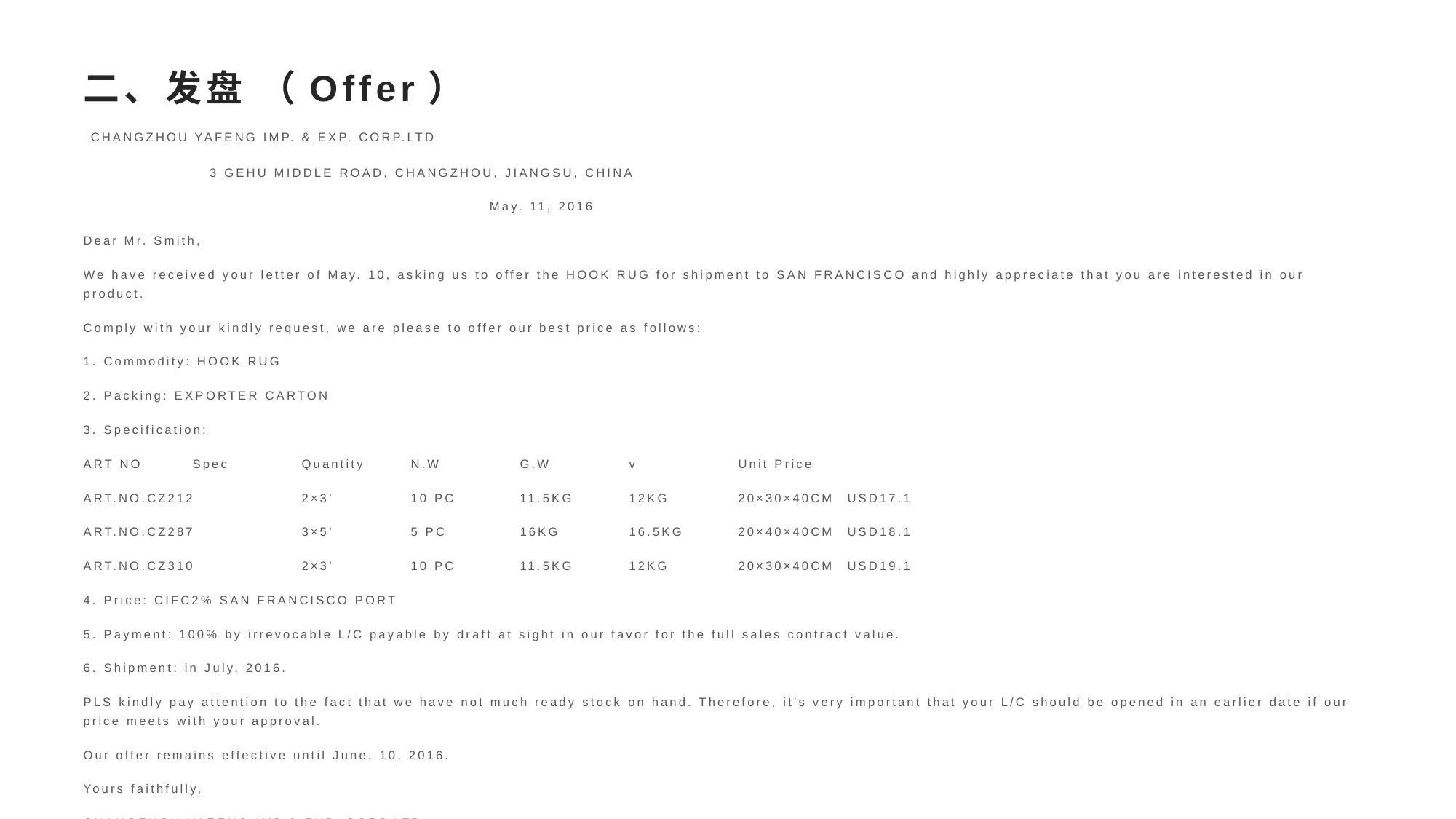

# 二、发盘 （Offer）

 CHANGZHOU YAFENG IMP. & EXP. CORP.LTD
	   3 GEHU MIDDLE ROAD, CHANGZHOU, JIANGSU, CHINA
　　　　　　　　　　　　　　　　　　　　　　                 May. 11, 2016
Dear Mr. Smith,
We have received your letter of May. 10, asking us to offer the HOOK RUG for shipment to SAN FRANCISCO and highly appreciate that you are interested in our product.
Comply with your kindly request, we are please to offer our best price as follows:
1. Commodity: HOOK RUG
2. Packing: EXPORTER CARTON
3. Specification:
ART NO	Spec	Quantity	N.W	G.W	v	Unit Price
ART.NO.CZ212	2×3’	10 PC	11.5KG	12KG	20×30×40CM	USD17.1
ART.NO.CZ287	3×5’	5 PC	16KG	16.5KG	20×40×40CM	USD18.1
ART.NO.CZ310	2×3’	10 PC	11.5KG	12KG	20×30×40CM	USD19.1
4. Price: CIFC2% SAN FRANCISCO PORT
5. Payment: 100% by irrevocable L/C payable by draft at sight in our favor for the full sales contract value.
6. Shipment: in July, 2016.
PLS kindly pay attention to the fact that we have not much ready stock on hand. Therefore, it's very important that your L/C should be opened in an earlier date if our price meets with your approval.
Our offer remains effective until June. 10, 2016.
Yours faithfully,
CHANGZHOU YAFENG IMP.& EXP. CORP.LTD
Lin